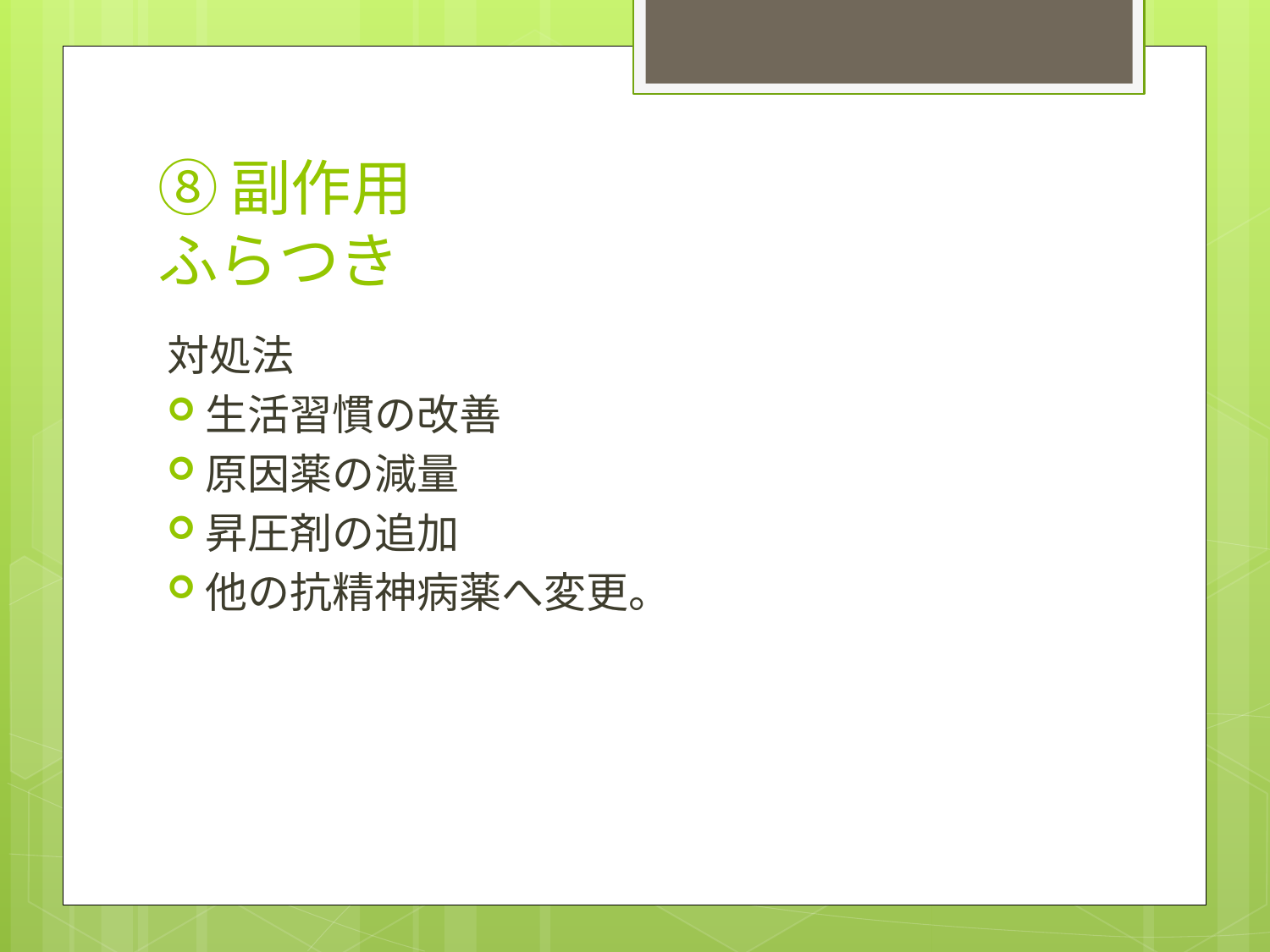

# ⑧副作用 ふらつき
対処法
生活習慣の改善
原因薬の減量
昇圧剤の追加
他の抗精神病薬へ変更。